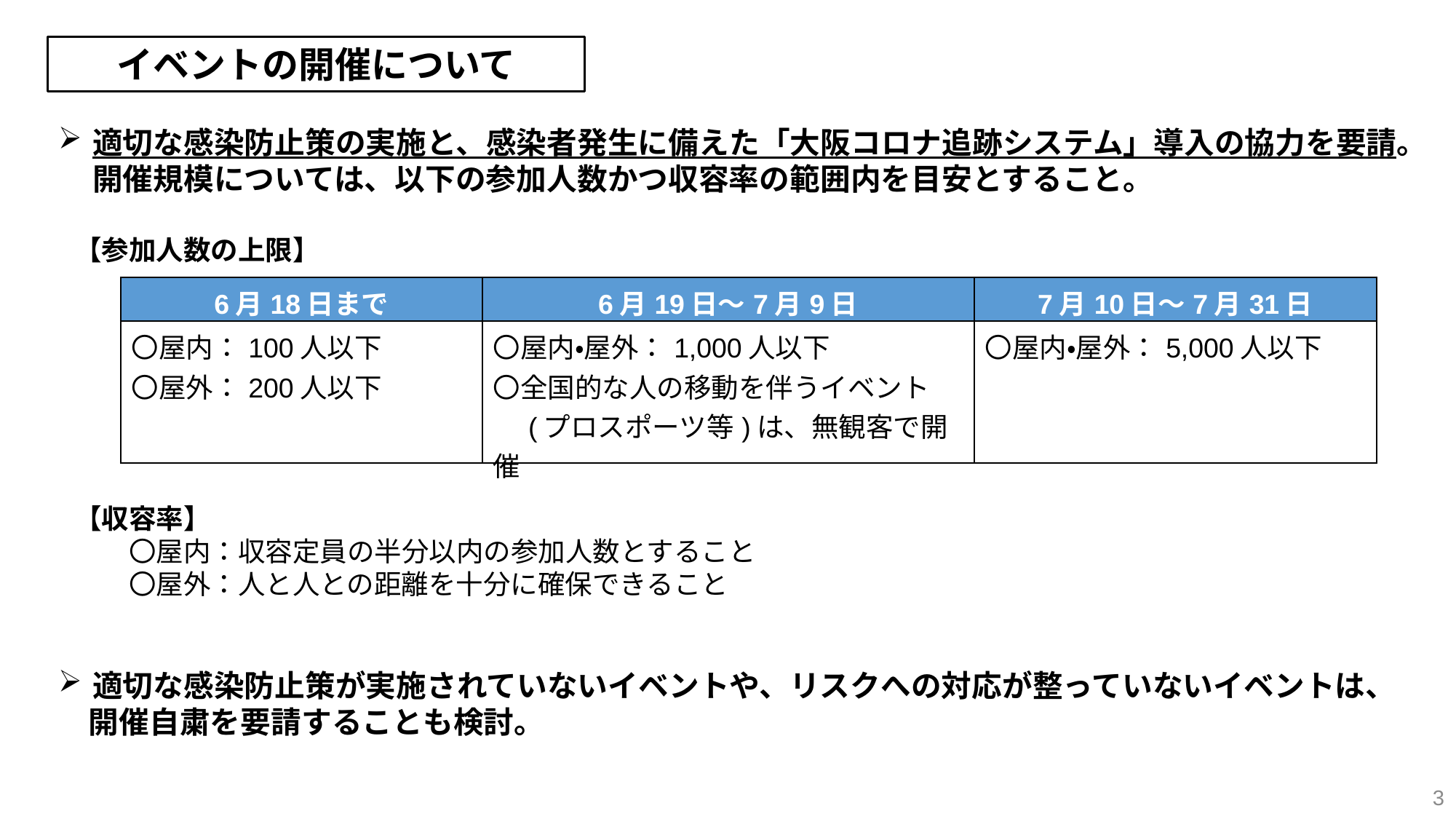

イベントの開催について
適切な感染防止策の実施と、感染者発生に備えた「大阪コロナ追跡システム」導入の協力を要請。開催規模については、以下の参加人数かつ収容率の範囲内を目安とすること。
【参加人数の上限】
| 6月18日まで | 6月19日～7月9日 | 7月10日～7月31日 |
| --- | --- | --- |
| 〇屋内：100人以下 〇屋外：200人以下 | 〇屋内・屋外：1,000人以下 〇全国的な人の移動を伴うイベント 　(プロスポーツ等)は、無観客で開催 | 〇屋内・屋外：5,000人以下 |
【収容率】
　　〇屋内：収容定員の半分以内の参加人数とすること
　　〇屋外：人と人との距離を十分に確保できること
適切な感染防止策が実施されていないイベントや、リスクへの対応が整っていないイベントは、
　開催自粛を要請することも検討。
3